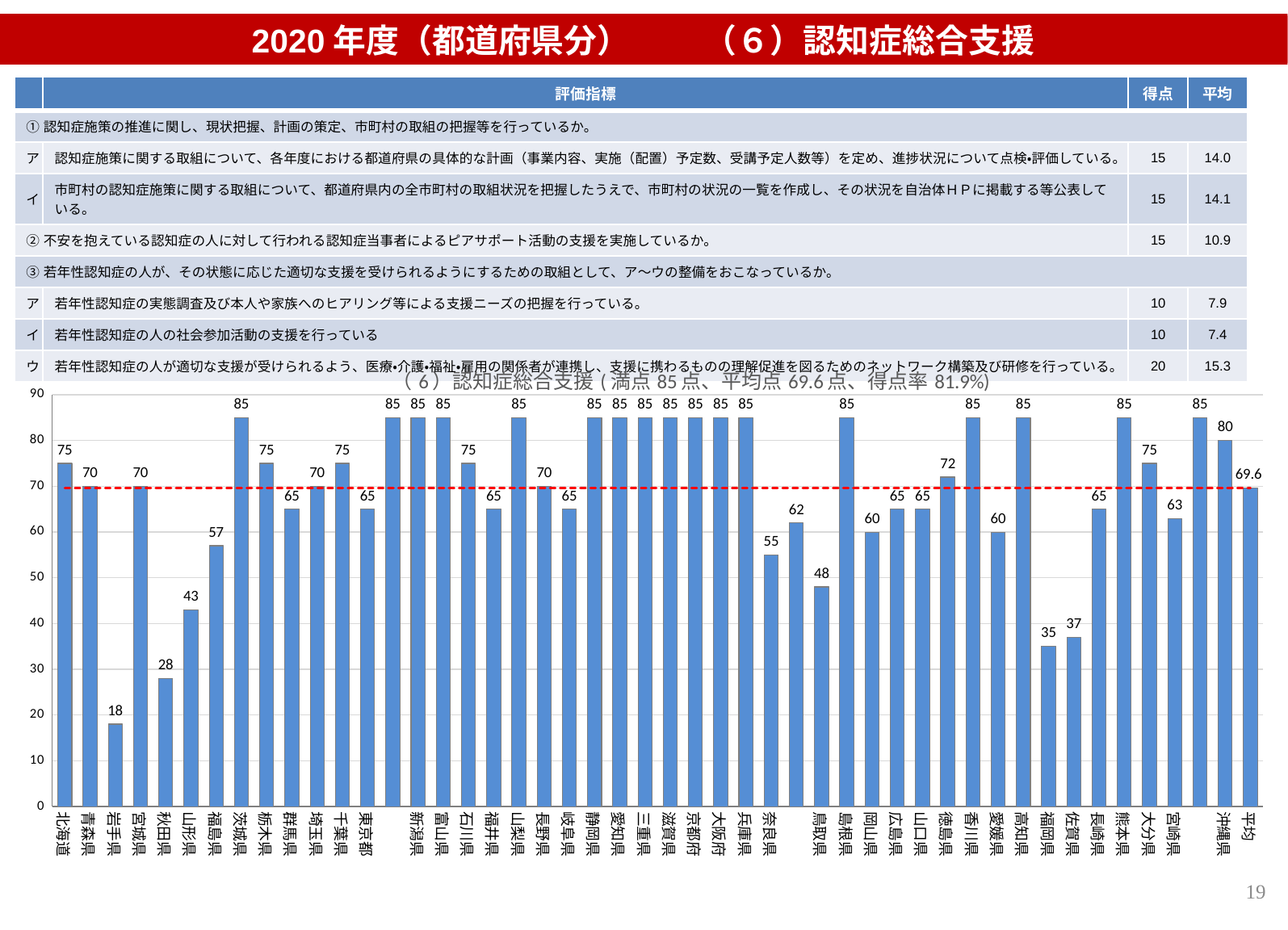

2020年度（都道府県分） 　　（６）認知症総合支援
|  | 評価指標 | 得点 | 平均 |
| --- | --- | --- | --- |
| ①認知症施策の推進に関し、現状把握、計画の策定、市町村の取組の把握等を行っているか。 |  |  |  |
| ア | 認知症施策に関する取組について、各年度における都道府県の具体的な計画（事業内容、実施（配置）予定数、受講予定人数等）を定め、進捗状況について点検・評価している。 | 15 | 14.0 |
| イ | 市町村の認知症施策に関する取組について、都道府県内の全市町村の取組状況を把握したうえで、市町村の状況の一覧を作成し、その状況を自治体ＨＰに掲載する等公表している。 | 15 | 14.1 |
| ②不安を抱えている認知症の人に対して行われる認知症当事者によるピアサポート活動の支援を実施しているか。 |  | 15 | 10.9 |
| ③若年性認知症の人が、その状態に応じた適切な支援を受けられるようにするための取組として、ア～ウの整備をおこなっているか。 |  |  |  |
| ア | 若年性認知症の実態調査及び本人や家族へのヒアリング等による支援ニーズの把握を行っている。 | 10 | 7.9 |
| イ | 若年性認知症の人の社会参加活動の支援を行っている | 10 | 7.4 |
| ウ | 若年性認知症の人が適切な支援が受けられるよう、医療・介護・福祉・雇用の関係者が連携し、支援に携わるものの理解促進を図るためのネットワーク構築及び研修を行っている。 | 20 | 15.3 |

### Chart: （6）認知症総合支援(満点85点、平均点69.6点、得点率81.9%)

| Category | （6）認知症総合支援(満点85点、平均点69.6点、得点率81.9％) | 平均 |
|---|---|---|
| 北海道 | 75.0 | 69.63829787234043 |
| 青森県 | 70.0 | 69.63829787234043 |
| 岩手県 | 18.0 | 69.63829787234043 |
| 宮城県 | 70.0 | 69.63829787234043 |
| 秋田県 | 28.0 | 69.63829787234043 |
| 山形県 | 43.0 | 69.63829787234043 |
| 福島県 | 57.0 | 69.63829787234043 |
| 茨城県 | 85.0 | 69.63829787234043 |
| 栃木県 | 75.0 | 69.63829787234043 |
| 群馬県 | 65.0 | 69.63829787234043 |
| 埼玉県 | 70.0 | 69.63829787234043 |
| 千葉県 | 75.0 | 69.63829787234043 |
| 東京都 | 65.0 | 69.63829787234043 |
| 神奈川県 | 85.0 | 69.63829787234043 |
| 新潟県 | 85.0 | 69.63829787234043 |
| 富山県 | 85.0 | 69.63829787234043 |
| 石川県 | 75.0 | 69.63829787234043 |
| 福井県 | 65.0 | 69.63829787234043 |
| 山梨県 | 85.0 | 69.63829787234043 |
| 長野県 | 70.0 | 69.63829787234043 |
| 岐阜県 | 65.0 | 69.63829787234043 |
| 静岡県 | 85.0 | 69.63829787234043 |
| 愛知県 | 85.0 | 69.63829787234043 |
| 三重県 | 85.0 | 69.63829787234043 |
| 滋賀県 | 85.0 | 69.63829787234043 |
| 京都府 | 85.0 | 69.63829787234043 |
| 大阪府 | 85.0 | 69.63829787234043 |
| 兵庫県 | 85.0 | 69.63829787234043 |
| 奈良県 | 55.0 | 69.63829787234043 |
| 和歌山県 | 62.0 | 69.63829787234043 |
| 鳥取県 | 48.0 | 69.63829787234043 |
| 島根県 | 85.0 | 69.63829787234043 |
| 岡山県 | 60.0 | 69.63829787234043 |
| 広島県 | 65.0 | 69.63829787234043 |
| 山口県 | 65.0 | 69.63829787234043 |
| 徳島県 | 72.0 | 69.63829787234043 |
| 香川県 | 85.0 | 69.63829787234043 |
| 愛媛県 | 60.0 | 69.63829787234043 |
| 高知県 | 85.0 | 69.63829787234043 |
| 福岡県 | 35.0 | 69.63829787234043 |
| 佐賀県 | 37.0 | 69.63829787234043 |
| 長崎県 | 65.0 | 69.63829787234043 |
| 熊本県 | 85.0 | 69.63829787234043 |
| 大分県 | 75.0 | 69.63829787234043 |
| 宮崎県 | 63.0 | 69.63829787234043 |
| 鹿児島県 | 85.0 | 69.63829787234043 |
| 沖縄県 | 80.0 | 69.63829787234043 |
| 平均 | 69.63829787234043 | 69.63829787234043 |
19